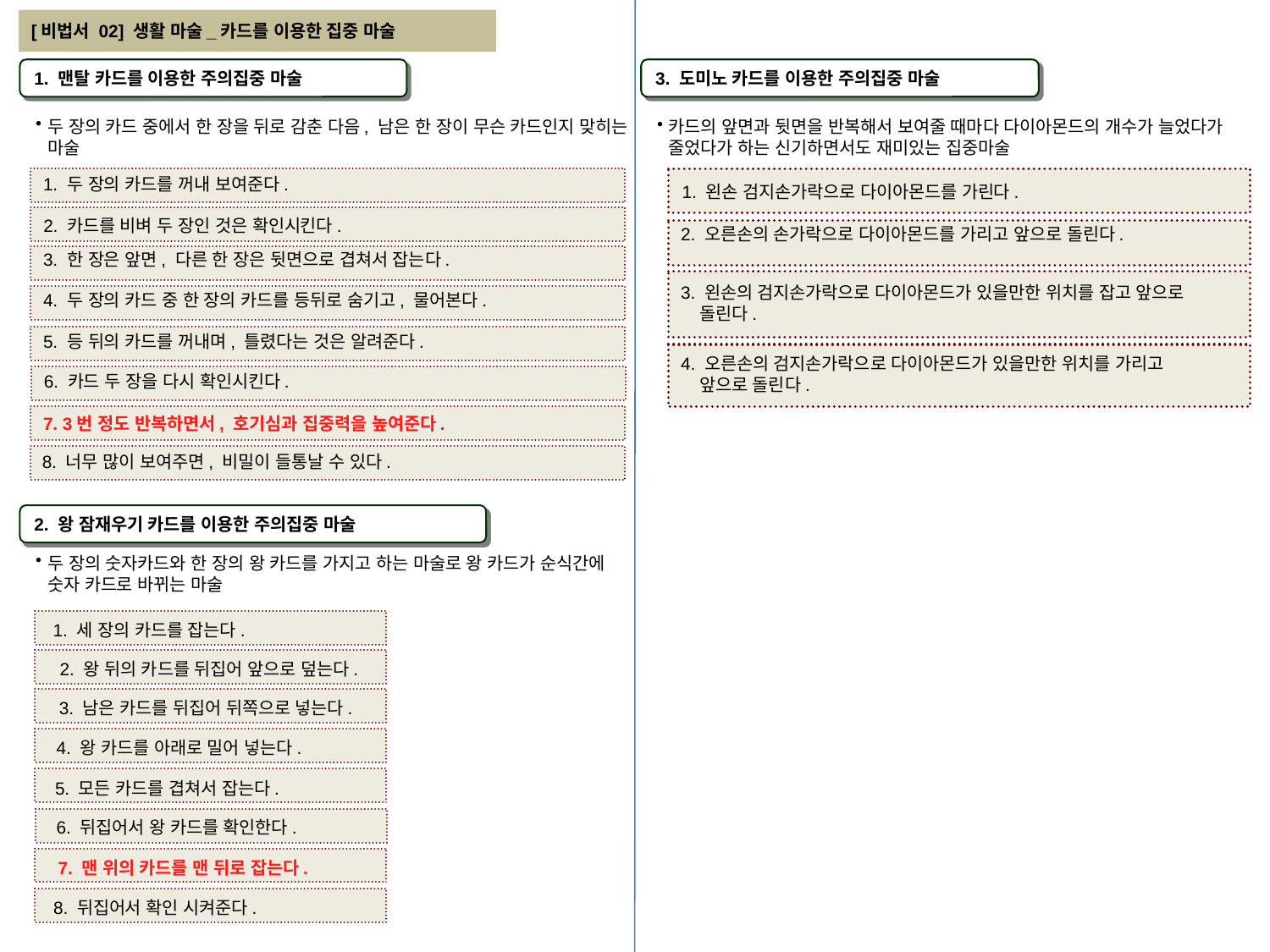

[비법서 02] 생활 마술_카드를 이용한 집중 마술
1. 맨탈 카드를 이용한 주의집중 마술
3. 도미노 카드를 이용한 주의집중 마술
두 장의 카드 중에서 한 장을 뒤로 감춘 다음, 남은 한 장이 무슨 카드인지 맞히는 마술
카드의 앞면과 뒷면을 반복해서 보여줄 때마다 다이아몬드의 개수가 늘었다가 줄었다가 하는 신기하면서도 재미있는 집중마술
1. 두 장의 카드를 꺼내 보여준다.

1. 왼손 검지손가락으로 다이아몬드를 가린다.

2. 카드를 비벼 두 장인 것은 확인시킨다.
2. 오른손의 손가락으로 다이아몬드를 가리고 앞으로 돌린다.

3. 한 장은 앞면, 다른 한 장은 뒷면으로 겹쳐서 잡는다.

3. 왼손의 검지손가락으로 다이아몬드가 있을만한 위치를 잡고 앞으로
   돌린다.
4. 두 장의 카드 중 한 장의 카드를 등뒤로 숨기고, 물어본다.

5. 등 뒤의 카드를 꺼내며, 틀렸다는 것은 알려준다.

4. 오른손의 검지손가락으로 다이아몬드가 있을만한 위치를 가리고
   앞으로 돌린다.
6. 카드 두 장을 다시 확인시킨다.

7. 3번 정도 반복하면서, 호기심과 집중력을 높여준다.
8. 너무 많이 보여주면, 비밀이 들통날 수 있다.

2. 왕 잠재우기 카드를 이용한 주의집중 마술
두 장의 숫자카드와 한 장의 왕 카드를 가지고 하는 마술로 왕 카드가 순식간에 숫자 카드로 바뀌는 마술

1. 세 장의 카드를 잡는다.

2. 왕 뒤의 카드를 뒤집어 앞으로 덮는다.

3. 남은 카드를 뒤집어 뒤쪽으로 넣는다.

4. 왕 카드를 아래로 밀어 넣는다.

5. 모든 카드를 겹쳐서 잡는다.

6. 뒤집어서 왕 카드를 확인한다.

7. 맨 위의 카드를 맨 뒤로 잡는다.

8. 뒤집어서 확인 시켜준다.